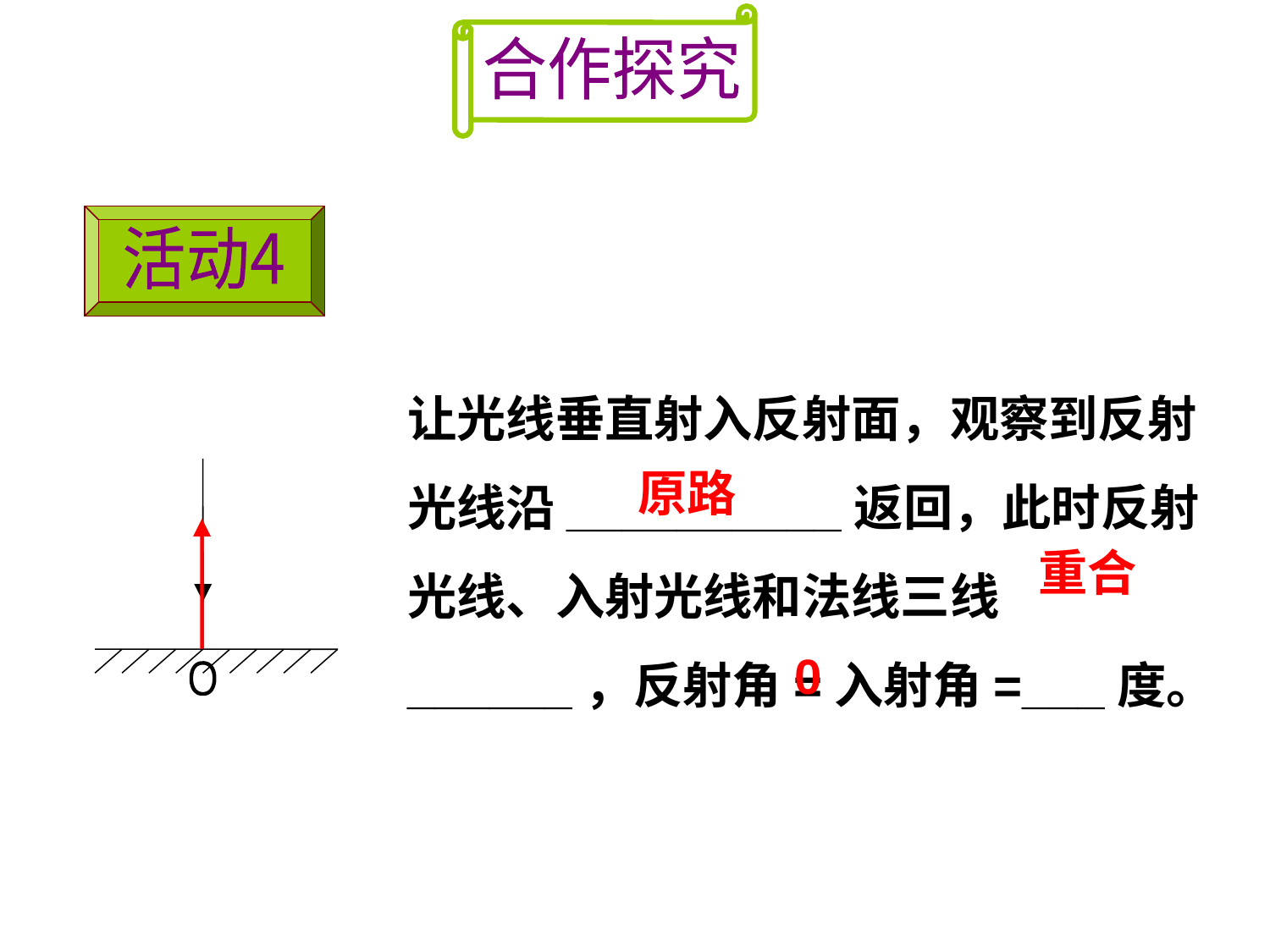

合作探究

活动4
让光线垂直射入反射面，观察到反射光线沿__________返回，此时反射光线、入射光线和法线三线______，反射角=入射角=___度。
原路

O

重合
0